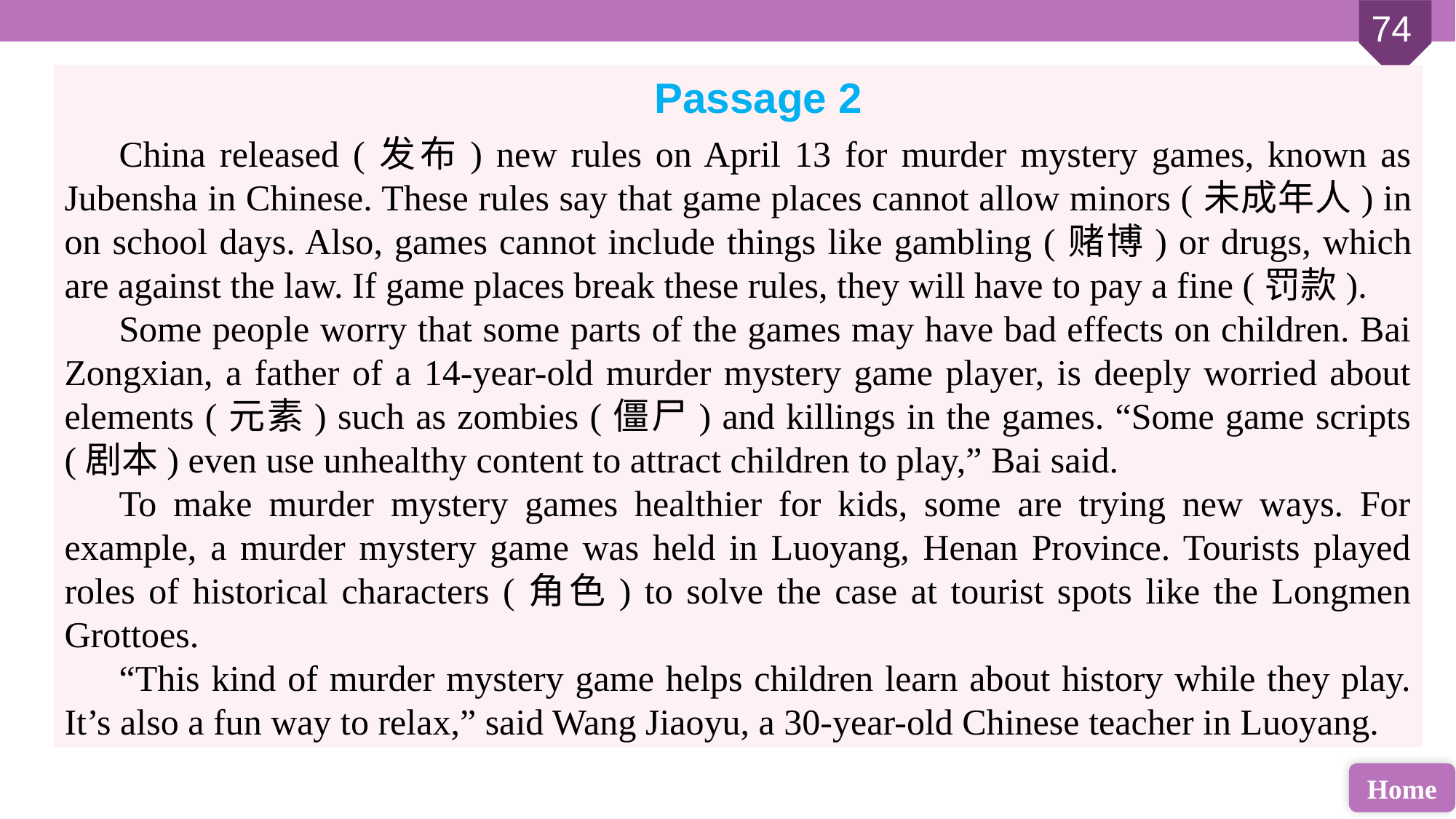

Passage 2
China released (发布) new rules on April 13 for murder mystery games, known as Jubensha in Chinese. These rules say that game places cannot allow minors (未成年人) in on school days. Also, games cannot include things like gambling (赌博) or drugs, which are against the law. If game places break these rules, they will have to pay a fine (罚款).
Some people worry that some parts of the games may have bad effects on children. Bai Zongxian, a father of a 14-year-old murder mystery game player, is deeply worried about elements (元素) such as zombies (僵尸) and killings in the games. “Some game scripts (剧本) even use unhealthy content to attract children to play,” Bai said.
To make murder mystery games healthier for kids, some are trying new ways. For example, a murder mystery game was held in Luoyang, Henan Province. Tourists played roles of historical characters (角色) to solve the case at tourist spots like the Longmen Grottoes.
“This kind of murder mystery game helps children learn about history while they play. It’s also a fun way to relax,” said Wang Jiaoyu, a 30-year-old Chinese teacher in Luoyang.